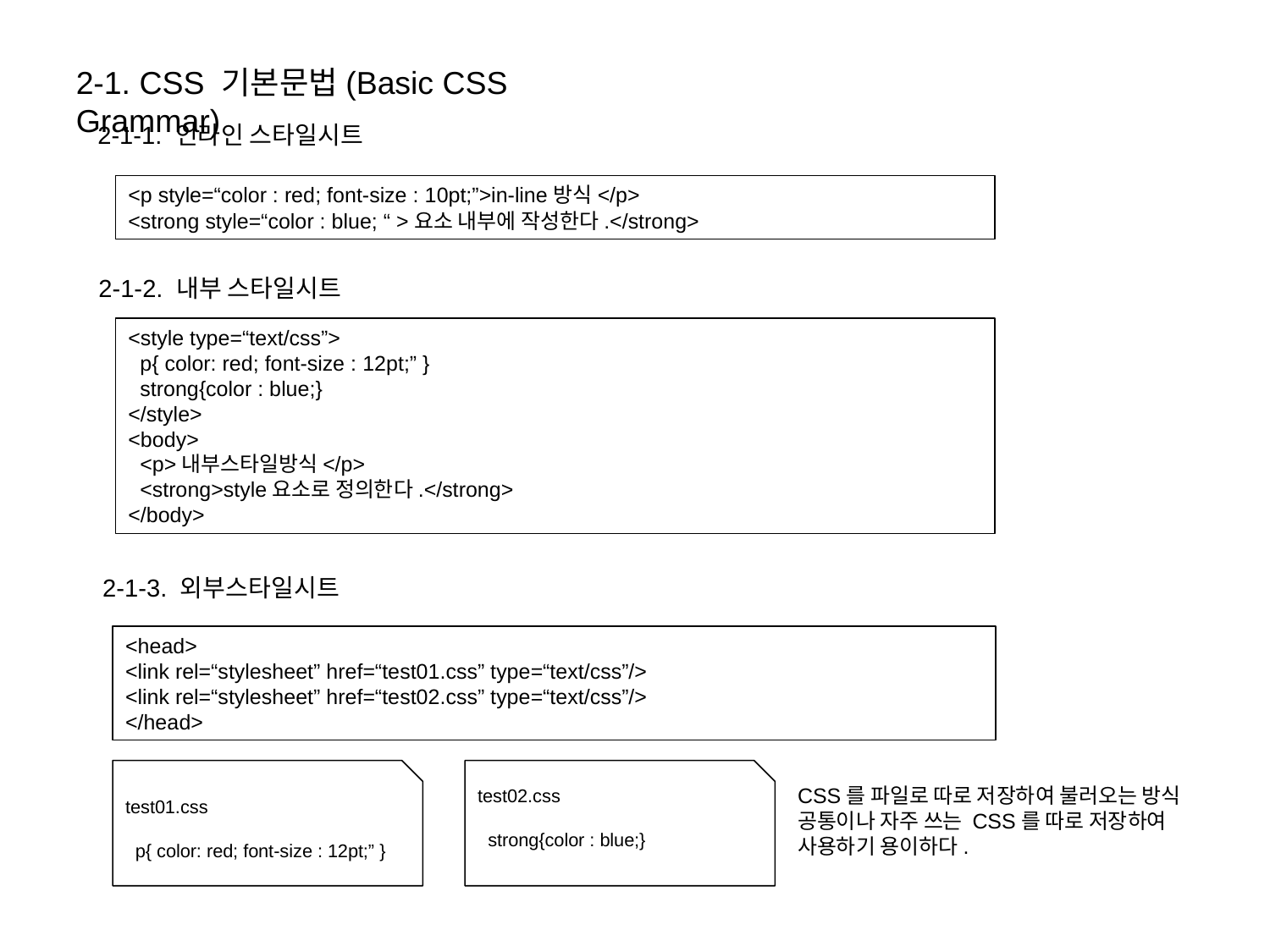

2-1. CSS 기본문법(Basic CSS Grammar)
2-1-1. 인라인 스타일시트
<p style=“color : red; font-size : 10pt;”>in-line방식</p>
<strong style=“color : blue; “ >요소 내부에 작성한다.</strong>
2-1-2. 내부 스타일시트
<style type=“text/css”>
  p{ color: red; font-size : 12pt;” }
  strong{color : blue;}
</style>
<body>
  <p>내부스타일방식</p>
  <strong>style요소로 정의한다.</strong>
</body>
2-1-3. 외부스타일시트
<head>
<link rel=“stylesheet” href=“test01.css” type=“text/css”/>
<link rel=“stylesheet” href=“test02.css” type=“text/css”/>
</head>
test02.css

  strong{color : blue;}

test01.css

  p{ color: red; font-size : 12pt;” }
CSS를 파일로 따로 저장하여 불러오는 방식
공통이나 자주 쓰는 CSS를 따로 저장하여 사용하기 용이하다.